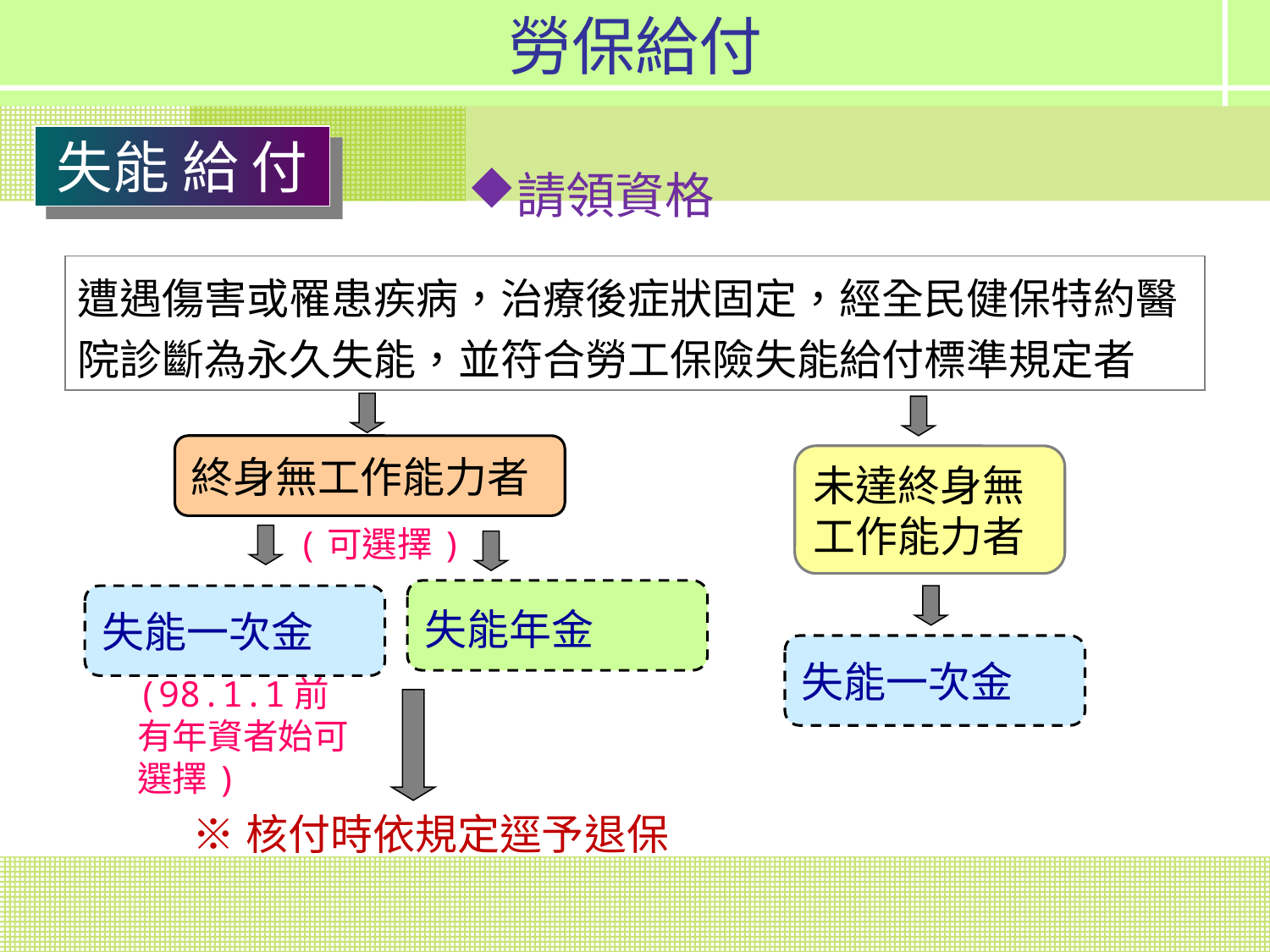

勞保給付

失能 給 付
請領資格
遭遇傷害或罹患疾病，治療後症狀固定，經全民健保特約醫院診斷為永久失能，並符合勞工保險失能給付標準規定者

終身無工作能力者
未達終身無工作能力者
(可選擇)

失能年金
失能一次金

失能一次金
(98.1.1前有年資者始可選擇)

※核付時依規定逕予退保